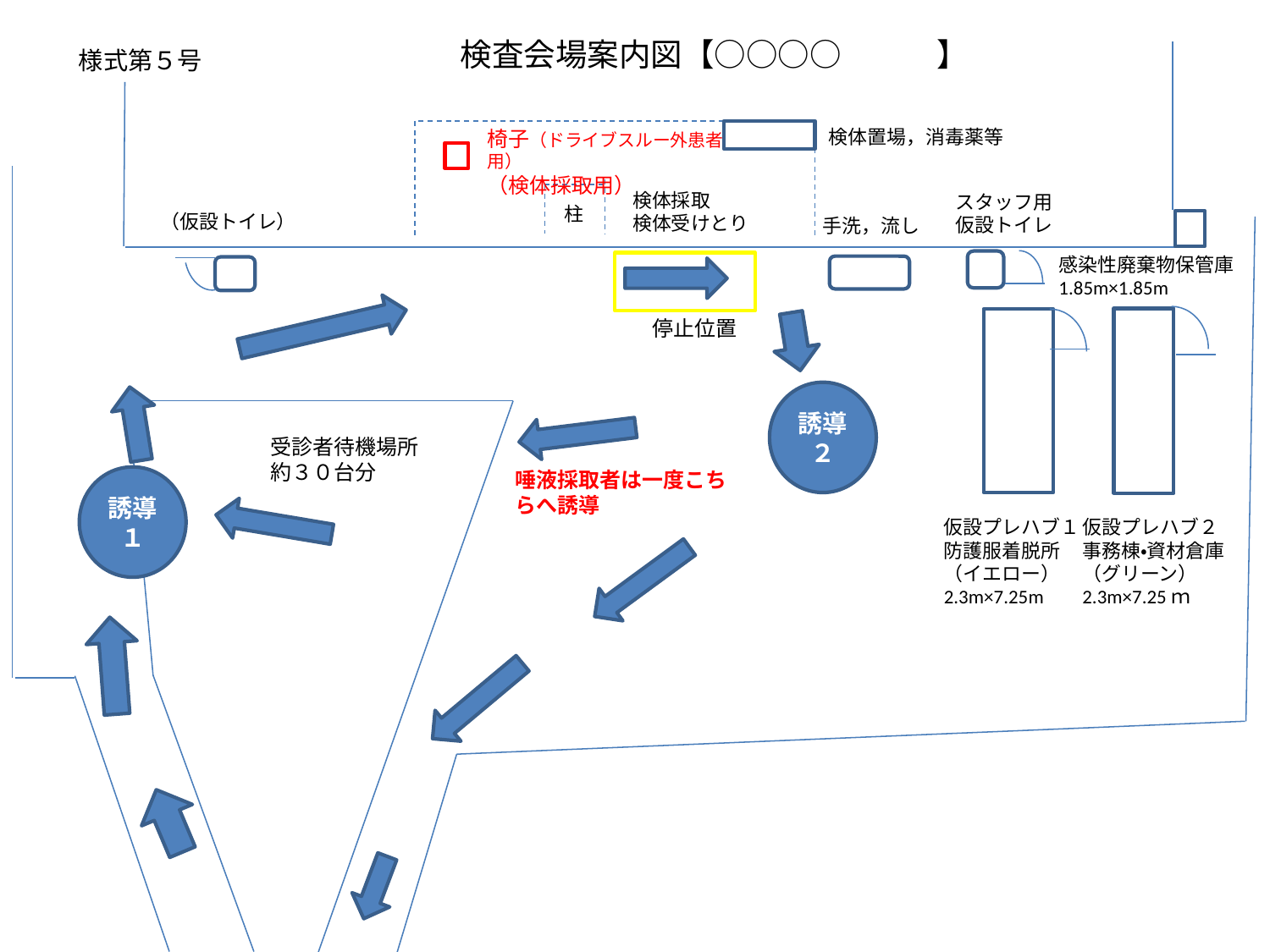

検査会場案内図【○○○○　　　】
様式第５号
検体置場，消毒薬等
椅子（ドライブスルー外患者用）
（検体採取用）

検体採取
検体受けとり
スタッフ用
仮設トイレ
柱
（仮設トイレ）
手洗，流し

感染性廃棄物保管庫
1.85m×1.85m

停止位置

誘導２

受診者待機場所
約３０台分
唾液採取者は一度こちらへ誘導

誘導１
仮設プレハブ２
事務棟・資材倉庫
（グリーン）
2.3m×7.25ｍ
仮設プレハブ１
防護服着脱所
（イエロー）
2.3m×7.25m